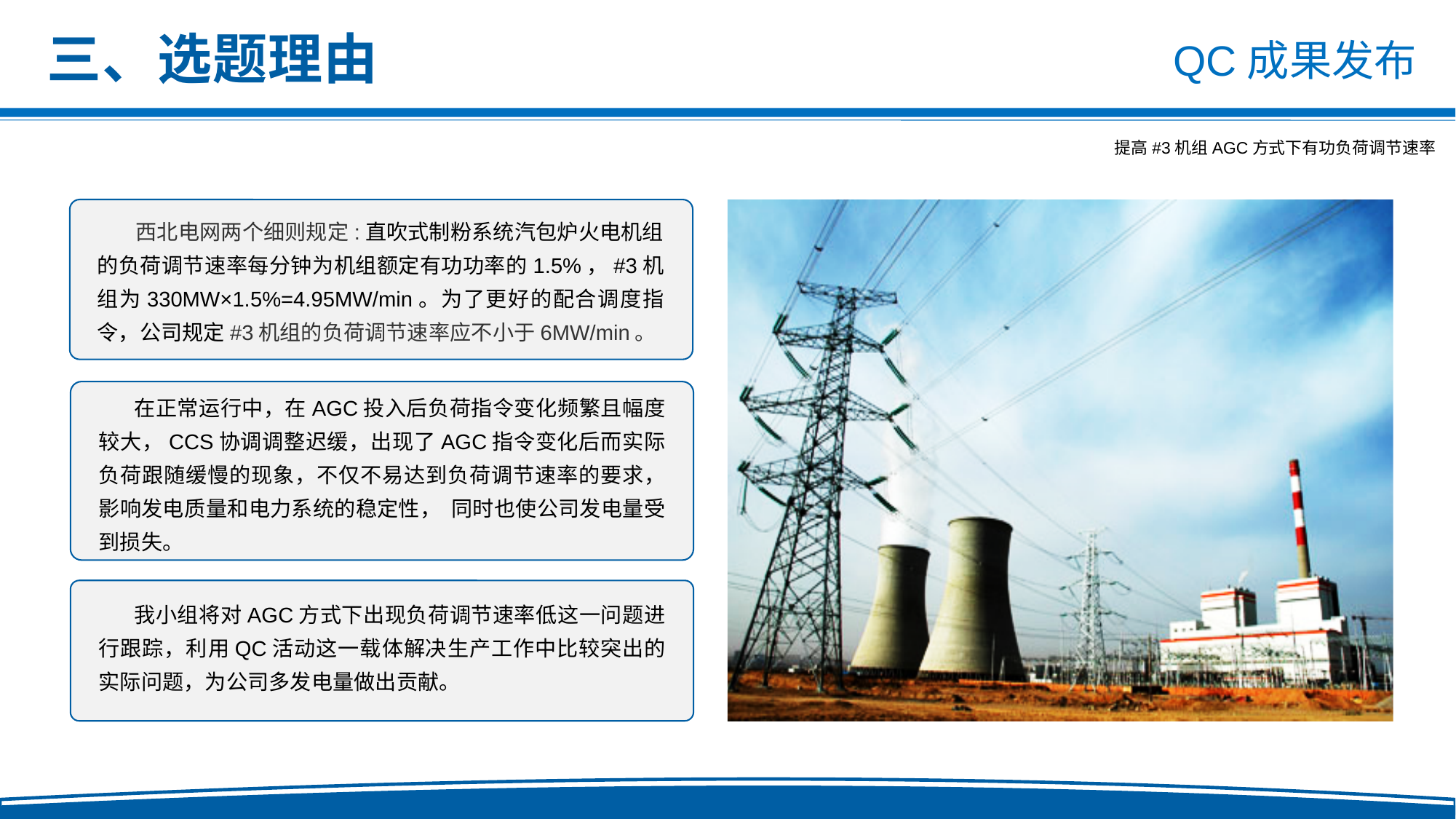

三、选题理由

       西北电网两个细则规定:直吹式制粉系统汽包炉火电机组的负荷调节速率每分钟为机组额定有功功率的1.5%，#3机组为330MW×1.5%=4.95MW/min。为了更好的配合调度指令，公司规定#3机组的负荷调节速率应不小于6MW/min。

      在正常运行中，在AGC投入后负荷指令变化频繁且幅度较大，CCS协调调整迟缓，出现了AGC指令变化后而实际负荷跟随缓慢的现象，不仅不易达到负荷调节速率的要求，影响发电质量和电力系统的稳定性，  同时也使公司发电量受到损失。

      我小组将对AGC方式下出现负荷调节速率低这一问题进行跟踪，利用QC活动这一载体解决生产工作中比较突出的实际问题，为公司多发电量做出贡献。
.